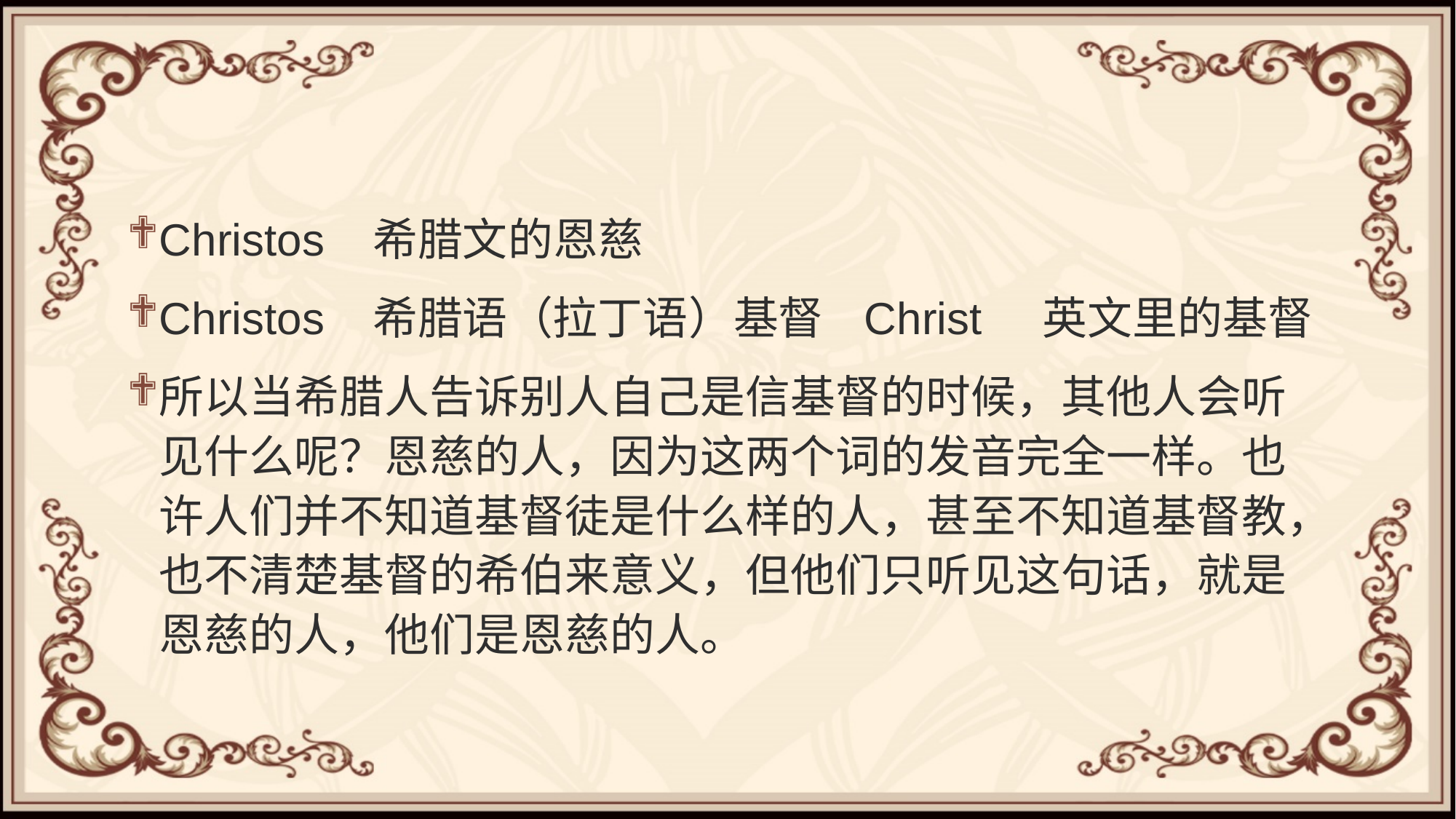

#
Christos   希腊文的恩慈
Christos   希腊语（拉丁语）基督   Christ    英文里的基督
所以当希腊人告诉别人自己是信基督的时候，其他人会听见什么呢？恩慈的人，因为这两个词的发音完全一样。也许人们并不知道基督徒是什么样的人，甚至不知道基督教，也不清楚基督的希伯来意义，但他们只听见这句话，就是恩慈的人，他们是恩慈的人。